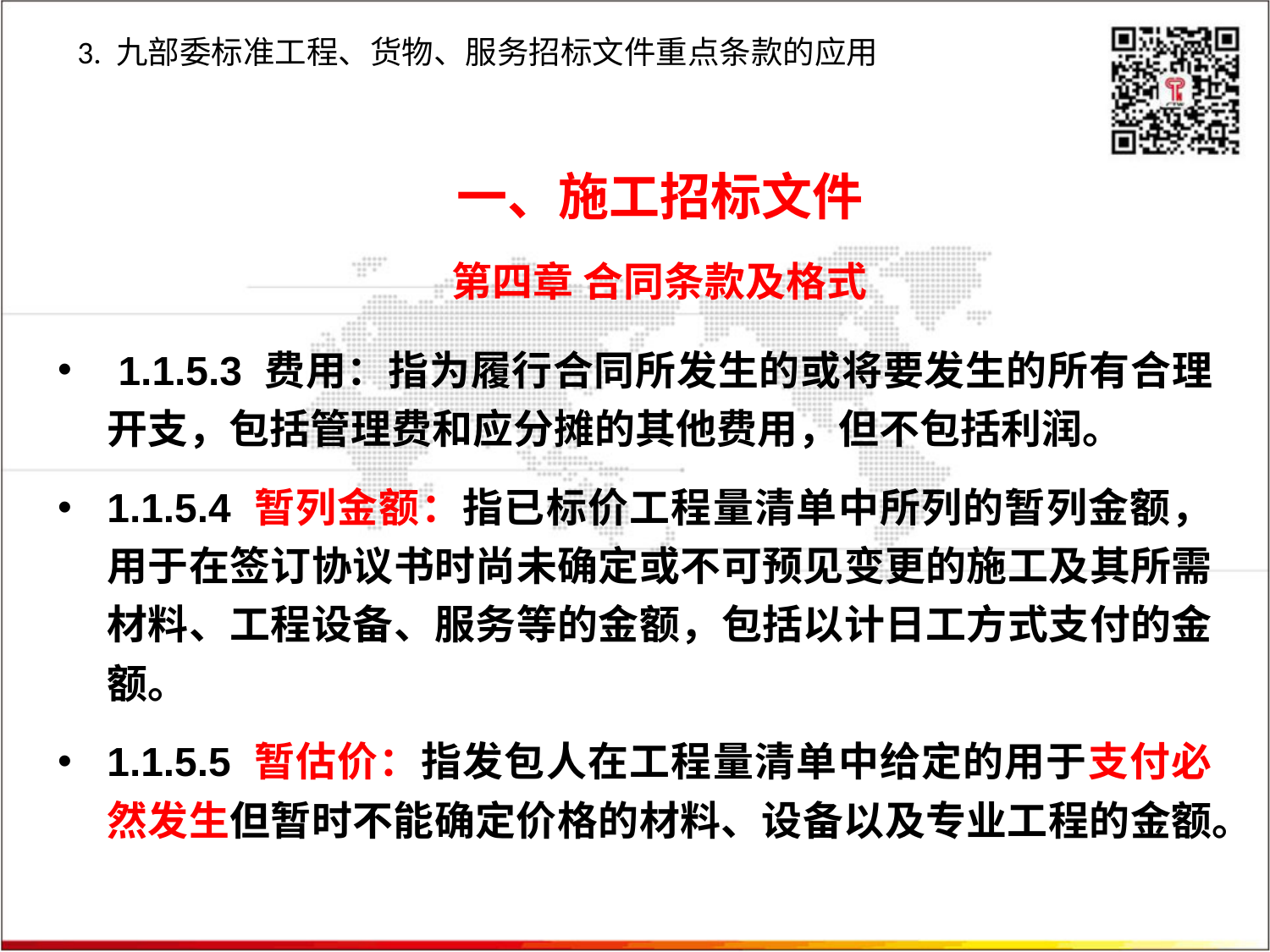

3. 九部委标准工程、货物、服务招标文件重点条款的应用
一、施工招标文件
第四章 合同条款及格式
 1.1.5.3 费用：指为履行合同所发生的或将要发生的所有合理开支，包括管理费和应分摊的其他费用，但不包括利润。
1.1.5.4 暂列金额：指已标价工程量清单中所列的暂列金额，用于在签订协议书时尚未确定或不可预见变更的施工及其所需材料、工程设备、服务等的金额，包括以计日工方式支付的金额。
1.1.5.5 暂估价：指发包人在工程量清单中给定的用于支付必然发生但暂时不能确定价格的材料、设备以及专业工程的金额。